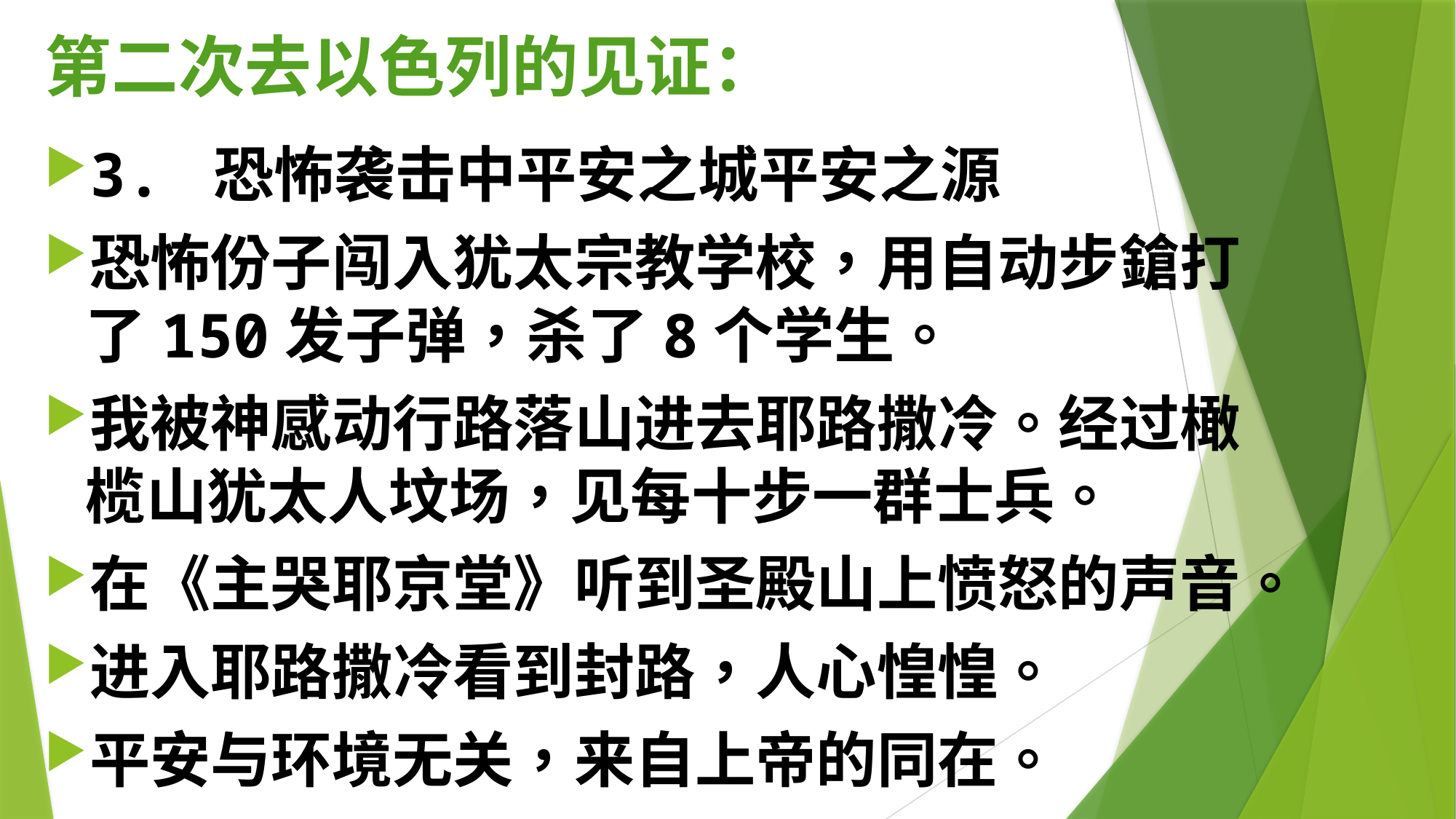

# 第二次去以色列的见证：
3. 恐怖袭击中平安之城平安之源
恐怖份子闯入犹太宗教学校，用自动步鎗打了150发子弹，杀了8个学生。
我被神感动行路落山进去耶路撒冷。经过橄榄山犹太人坟场，见每十步一群士兵。
在《主哭耶京堂》听到圣殿山上愤怒的声音。
进入耶路撒冷看到封路，人心惶惶。
平安与环境无关，来自上帝的同在。